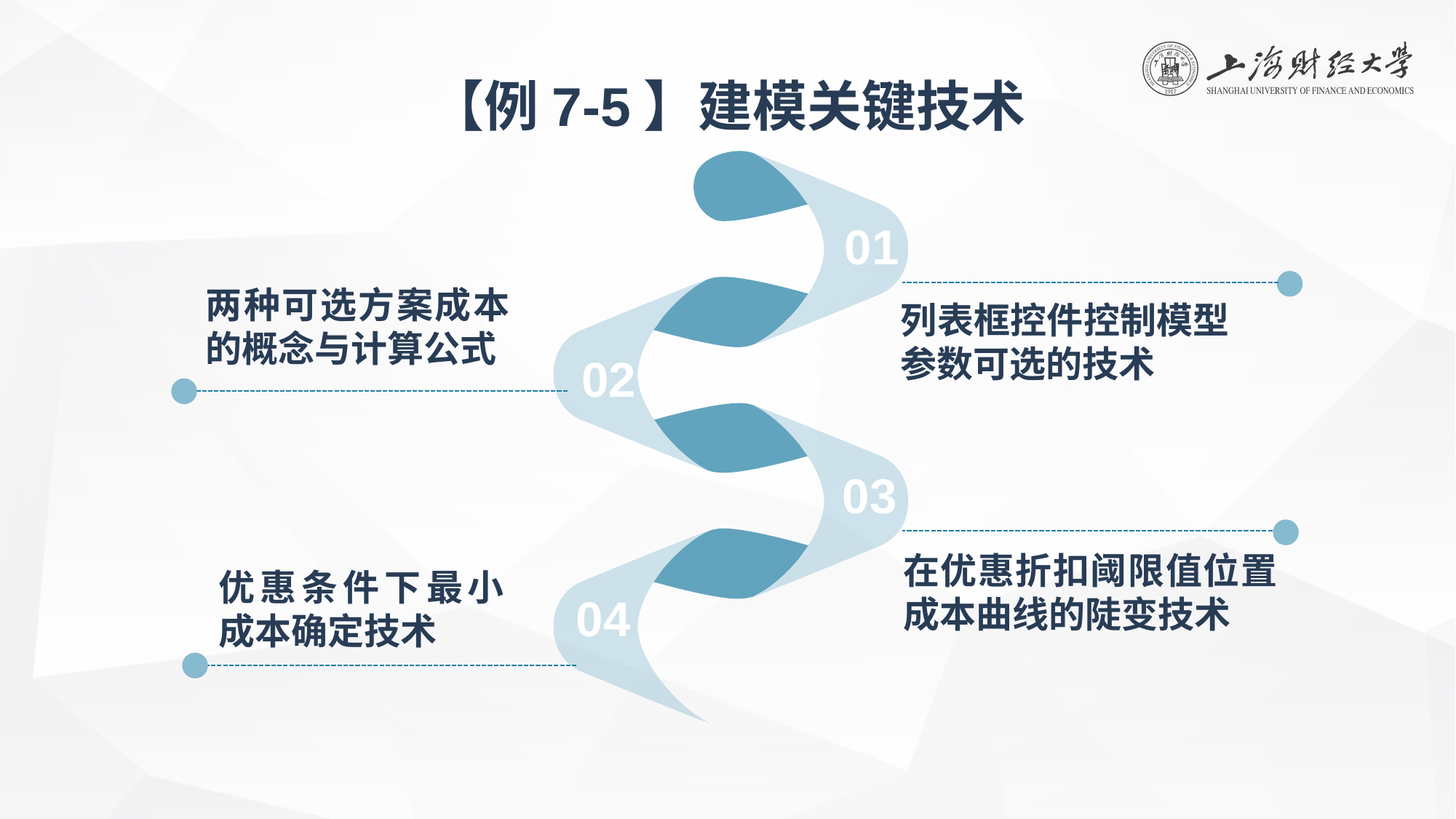

【例7-5】建模关键技术

01

两种可选方案成本的概念与计算公式

列表框控件控制模型参数可选的技术
02

03

在优惠折扣阈限值位置成本曲线的陡变技术
优惠条件下最小成本确定技术
04